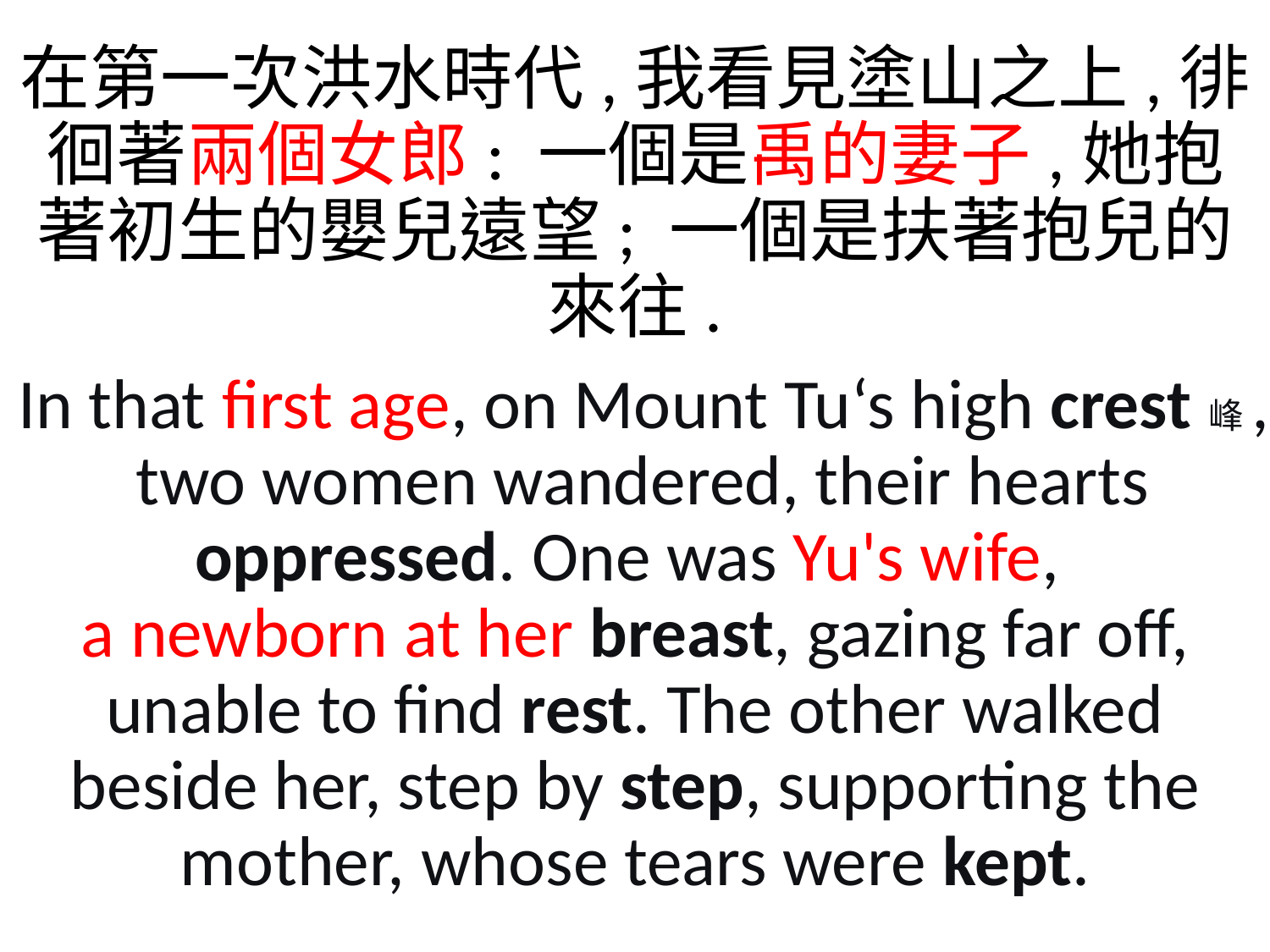

在第一次洪水時代,我看見塗山之上,徘徊著兩個女郎: 一個是禹的妻子,她抱著初生的嬰兒遠望; 一個是扶著抱兒的來往.
In that first age, on Mount Tu‘s high crest峰, two women wandered, their hearts oppressed. One was Yu's wife,
a newborn at her breast, gazing far off, unable to find rest. The other walked beside her, step by step, supporting the mother, whose tears were kept.